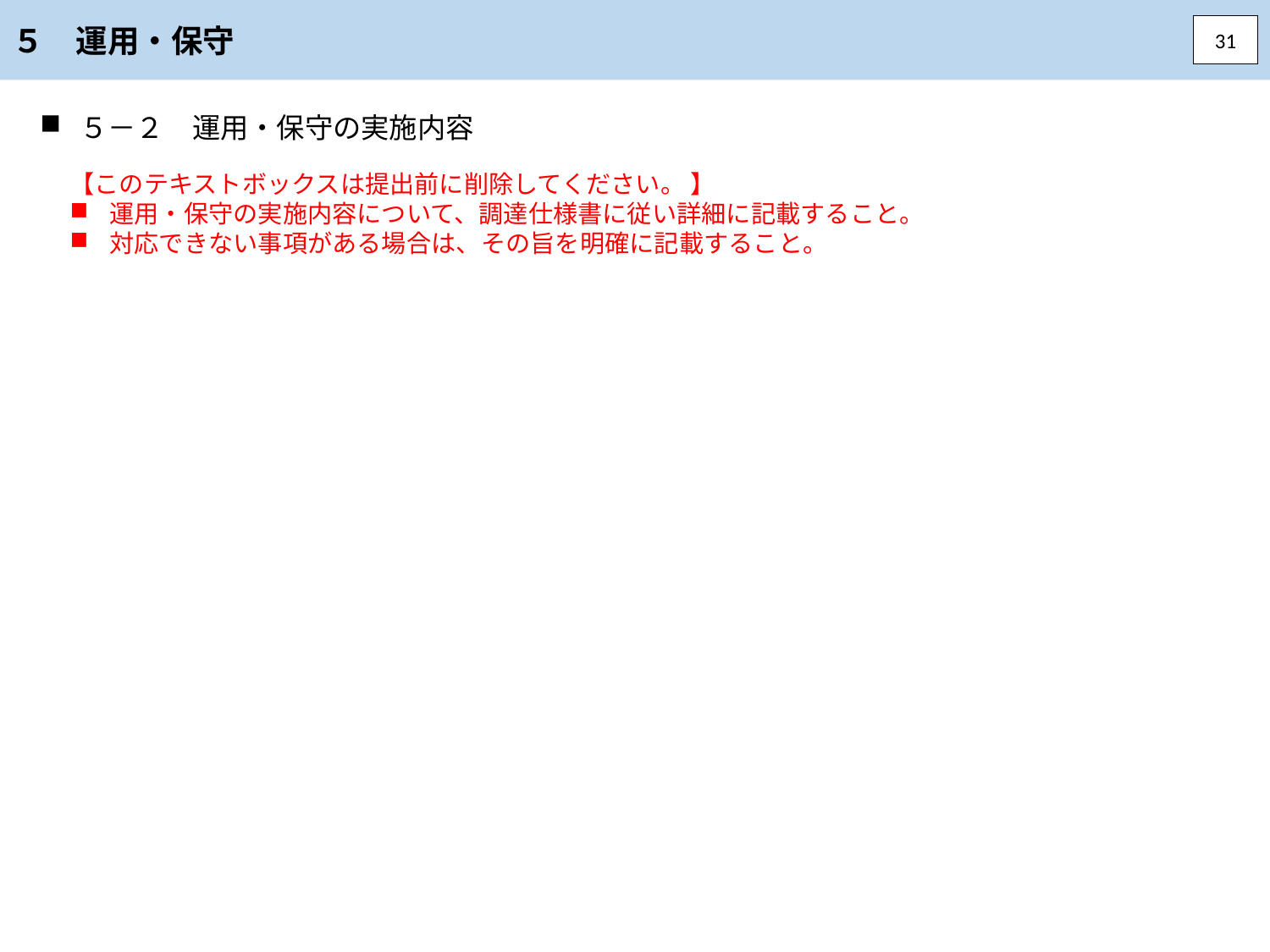

５　運用・保守
31
５－２　運用・保守の実施内容
【このテキストボックスは提出前に削除してください。 】
運用・保守の実施内容について、調達仕様書に従い詳細に記載すること。
対応できない事項がある場合は、その旨を明確に記載すること。